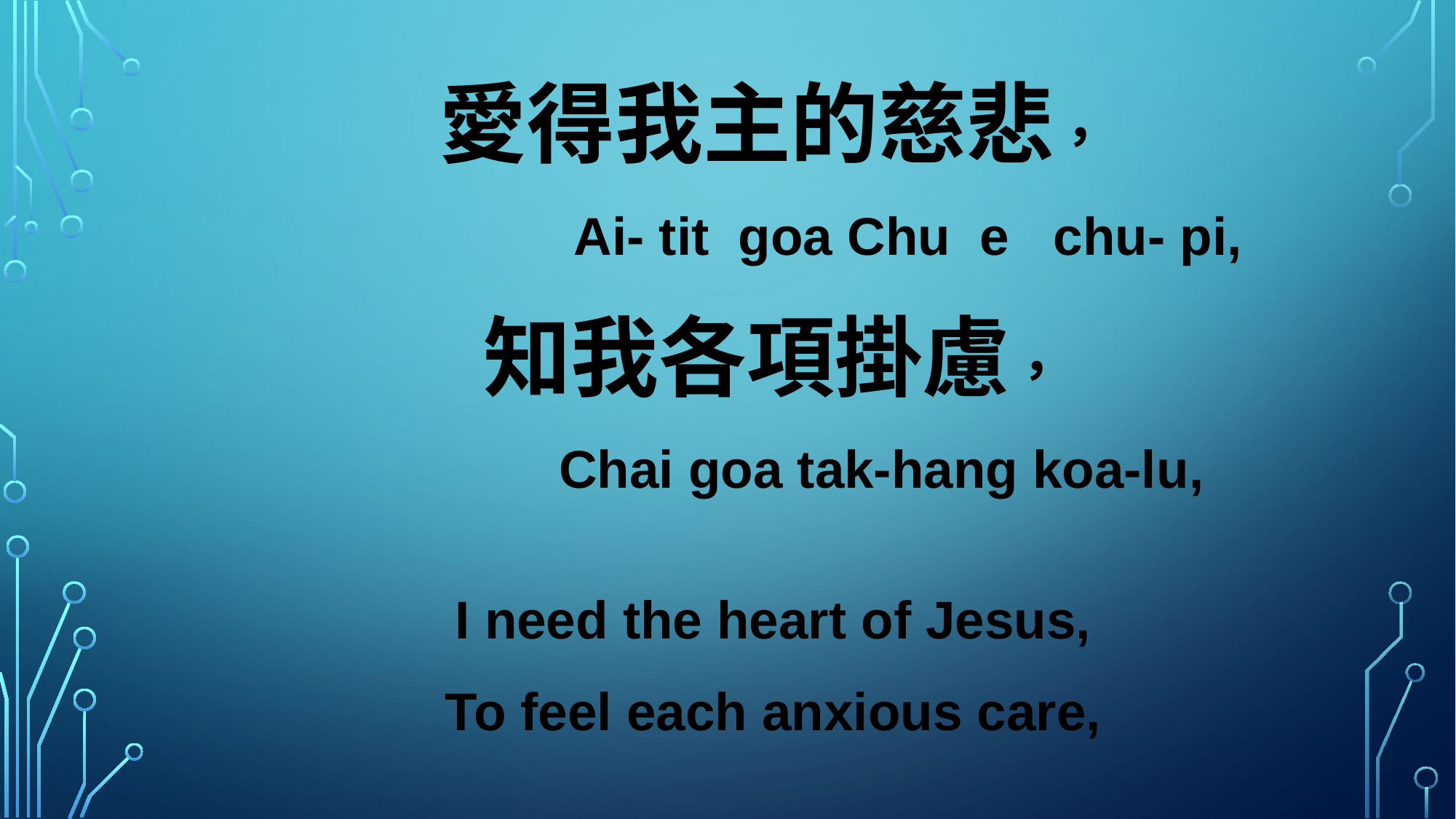

愛得我主的慈悲，
                                Ai- tit  goa Chu  e   chu- pi,
知我各項掛慮，
                               Chai goa tak-hang koa-lu,

I need the heart of Jesus,
To feel each anxious care,